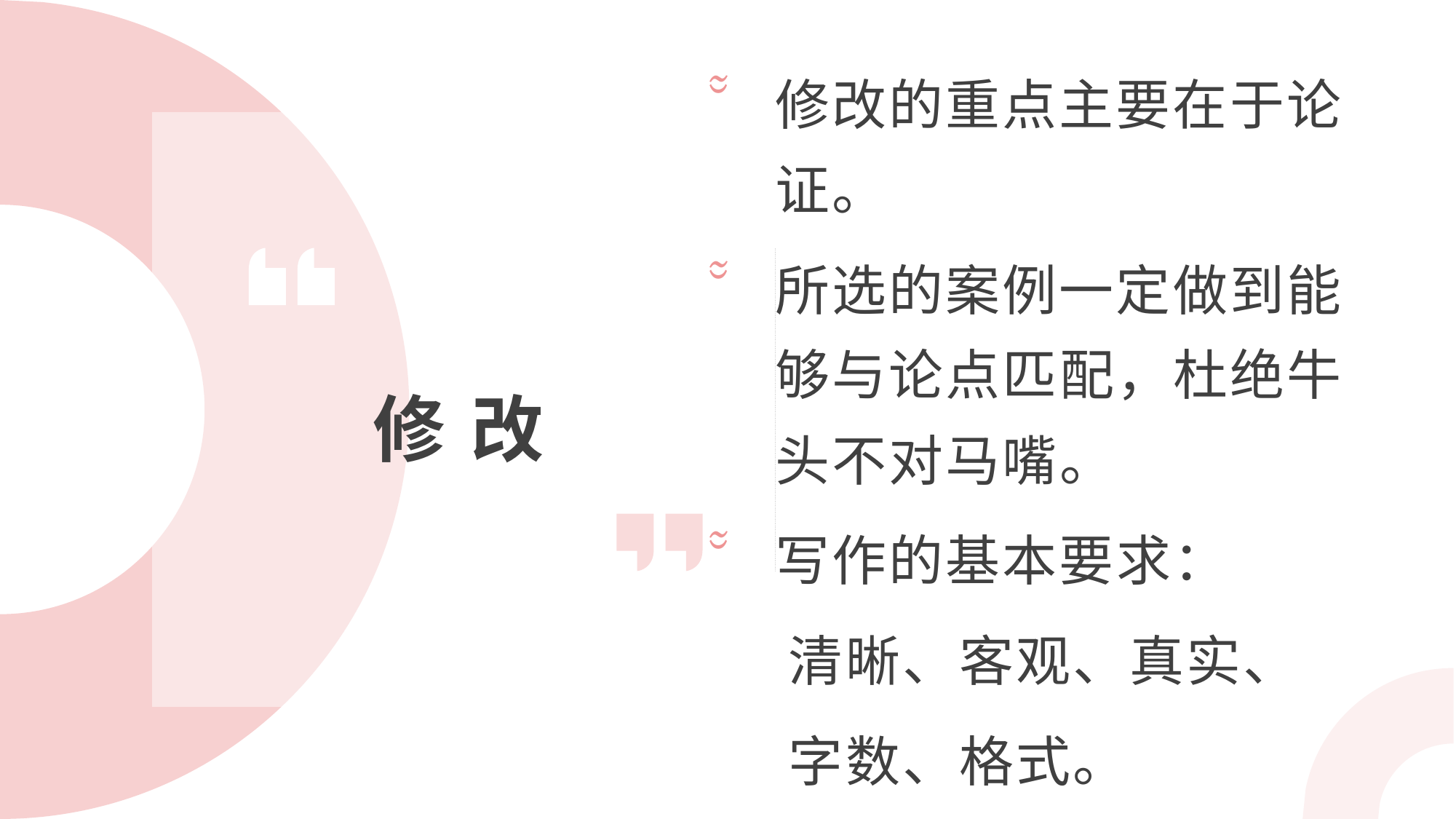

修改的重点主要在于论证。
所选的案例一定做到能够与论点匹配，杜绝牛头不对马嘴。
写作的基本要求：
   清晰、客观、真实、
   字数、格式。

      修 改